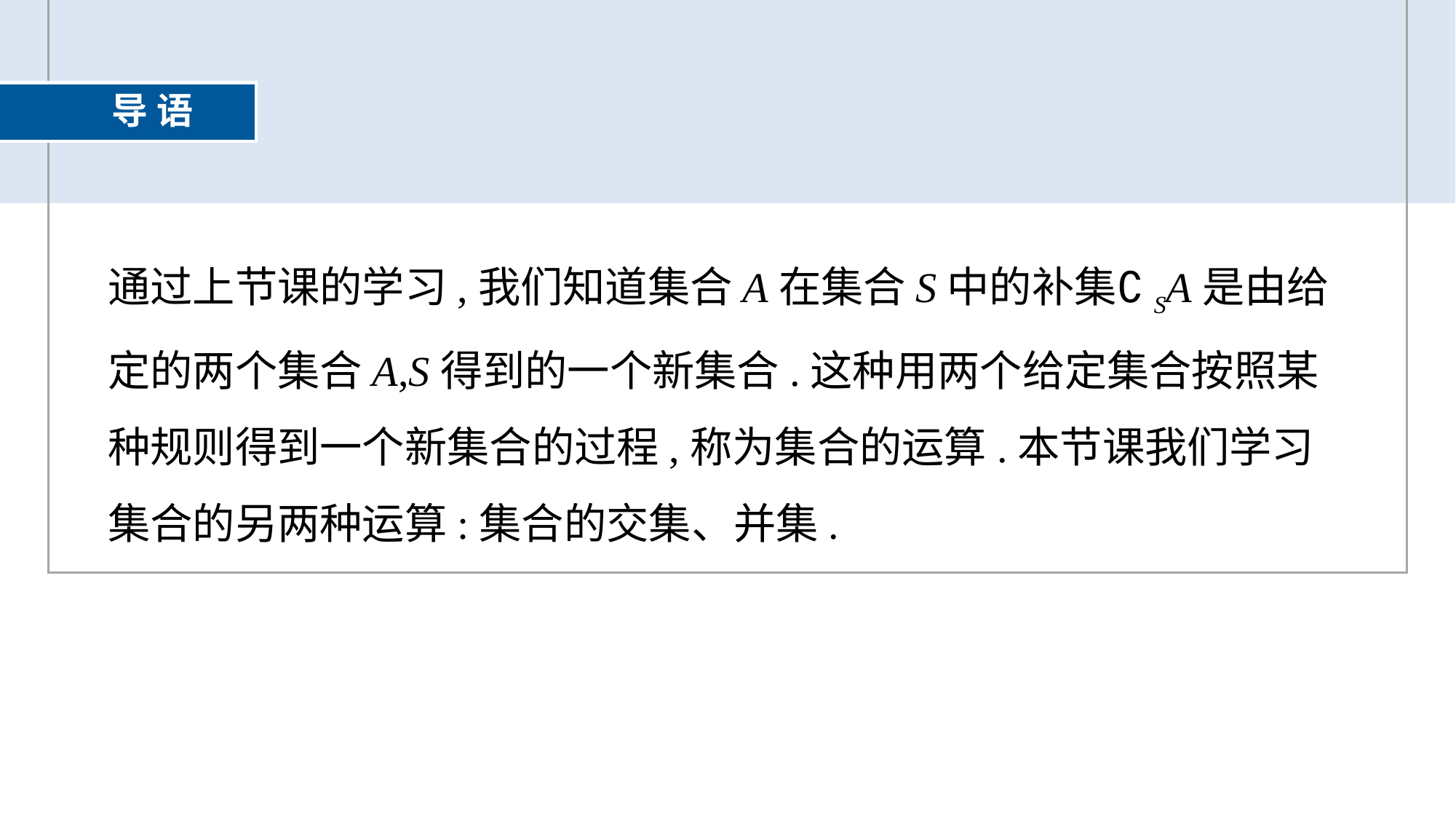

导 语

通过上节课的学习,我们知道集合A在集合S中的补集∁SA是由给定的两个集合A,S得到的一个新集合.这种用两个给定集合按照某种规则得到一个新集合的过程,称为集合的运算.本节课我们学习集合的另两种运算:集合的交集、并集.